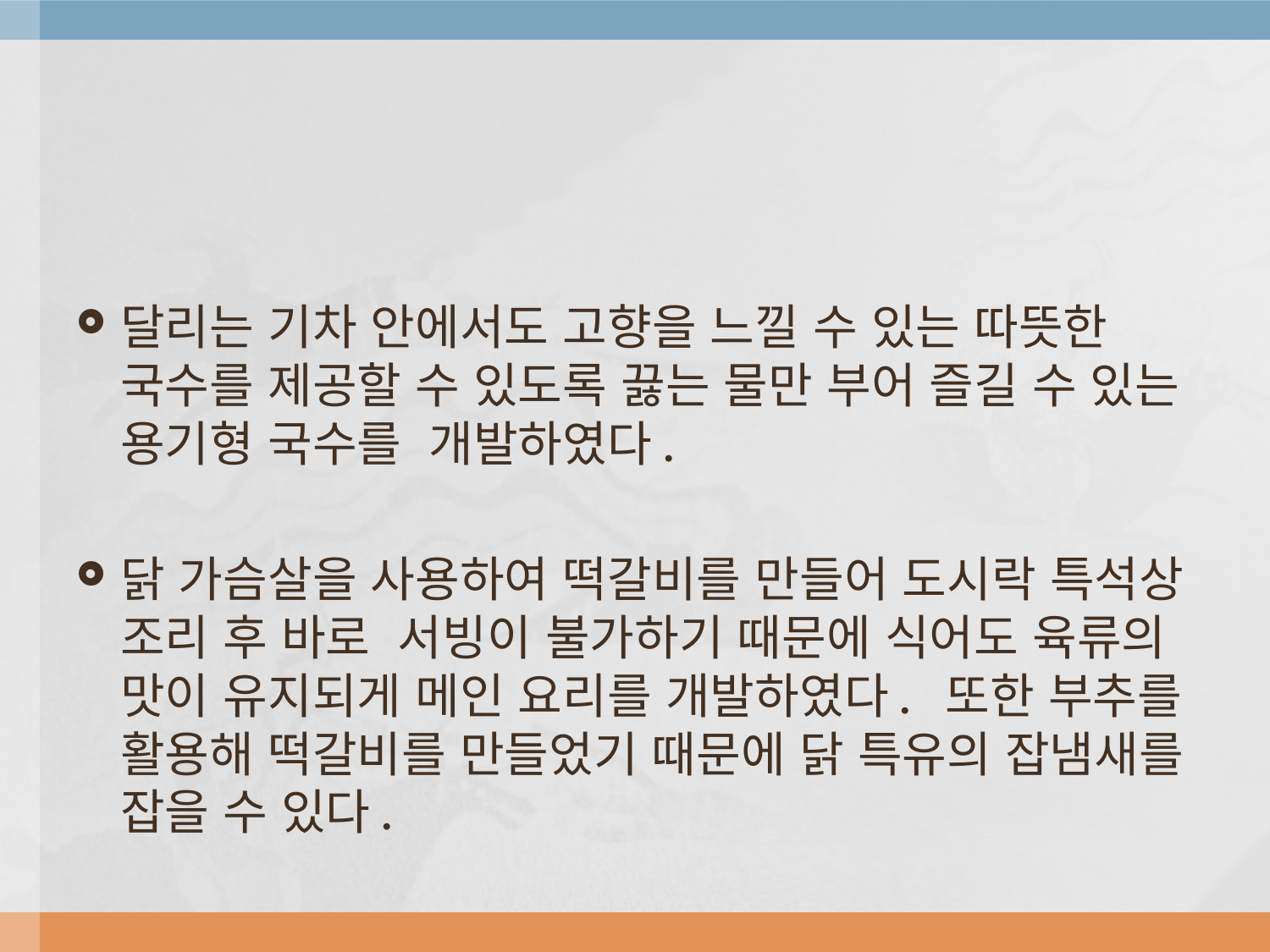

#

달리는 기차 안에서도 고향을 느낄 수 있는 따뜻한 국수를 제공할 수 있도록 끓는 물만 부어 즐길 수 있는 용기형 국수를  개발하였다.

닭 가슴살을 사용하여 떡갈비를 만들어 도시락 특석상 조리 후 바로  서빙이 불가하기 때문에 식어도 육류의 맛이 유지되게 메인 요리를 개발하였다.  또한 부추를 활용해 떡갈비를 만들었기 때문에 닭 특유의 잡냄새를 잡을 수 있다.